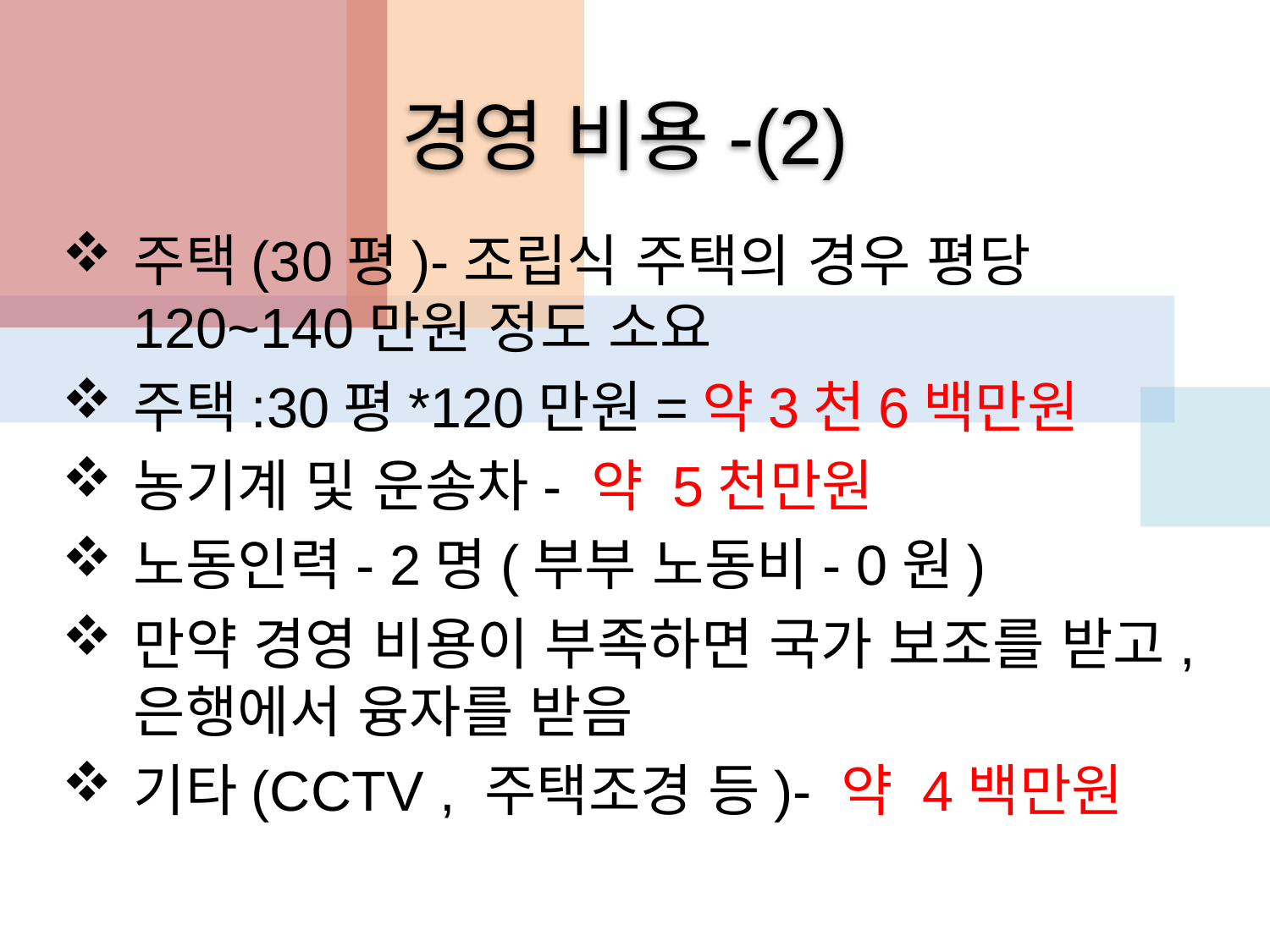

# 경영 비용-(2)
주택(30평)-조립식 주택의 경우 평당 120~140만원 정도 소요
주택:30평*120만원=약3천6백만원
농기계 및 운송차- 약 5천만원
노동인력- 2명(부부 노동비- 0원)
만약 경영 비용이 부족하면 국가 보조를 받고, 은행에서 융자를 받음
기타(CCTV , 주택조경 등)- 약 4백만원